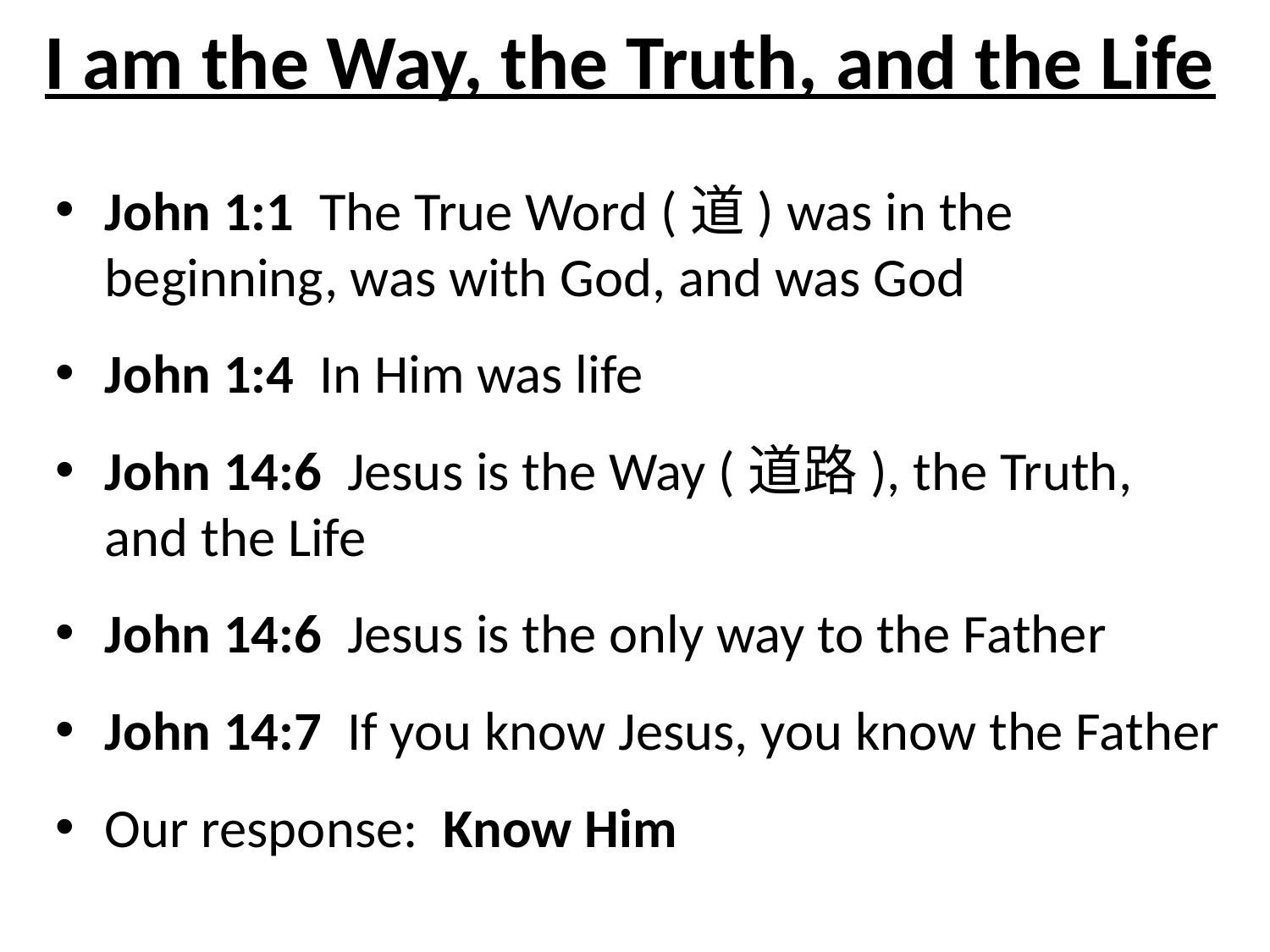

# I am the Way, the Truth, and the Life
John 1:1  The True Word (道) was in the beginning, was with God, and was God
John 1:4  In Him was life
John 14:6  Jesus is the Way (道路), the Truth, and the Life
John 14:6  Jesus is the only way to the Father
John 14:7  If you know Jesus, you know the Father
Our response:  Know Him